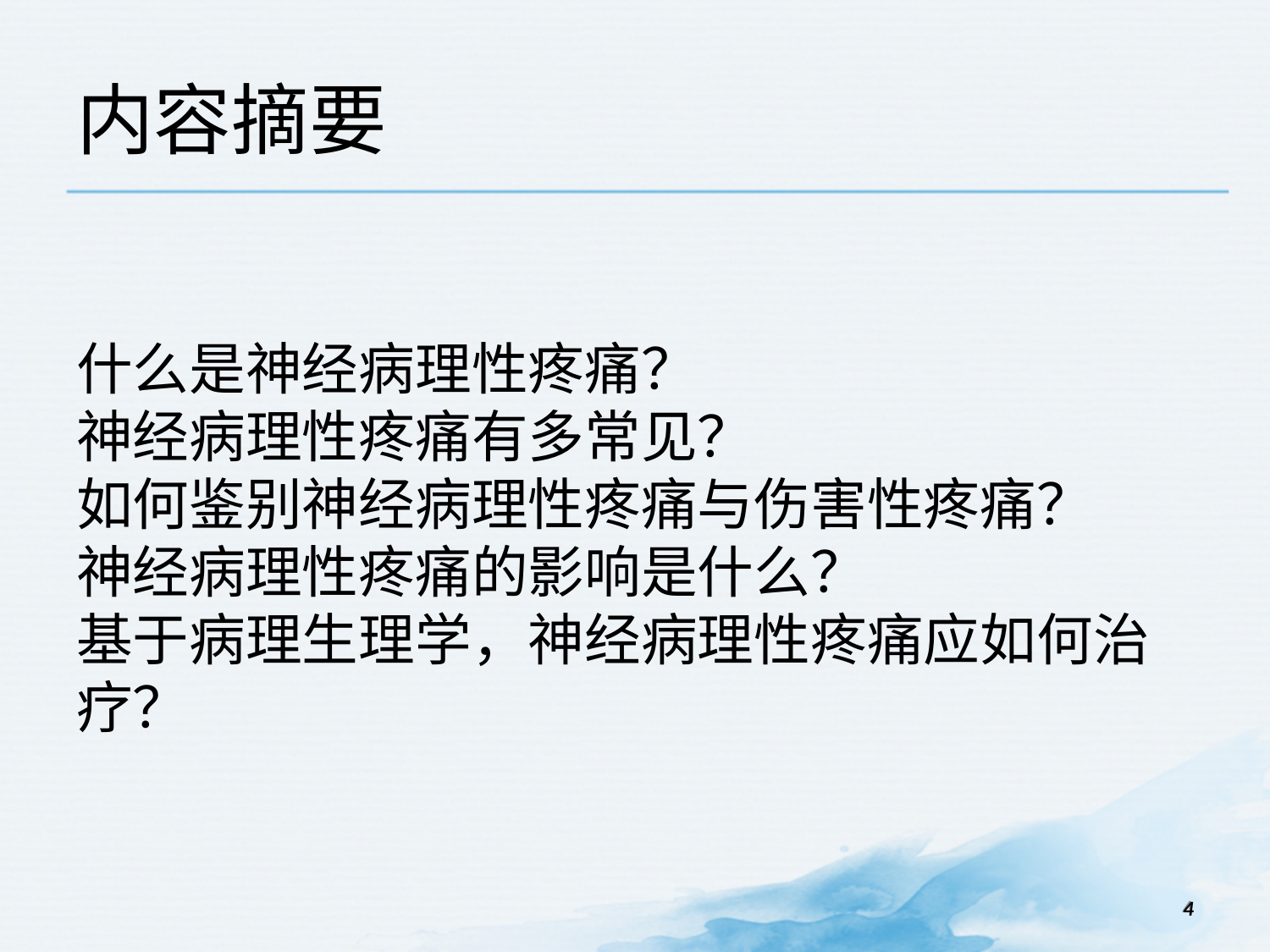

内容摘要
什么是神经病理性疼痛？
神经病理性疼痛有多常见？
如何鉴别神经病理性疼痛与伤害性疼痛？
神经病理性疼痛的影响是什么？
基于病理生理学，神经病理性疼痛应如何治疗？
4
4